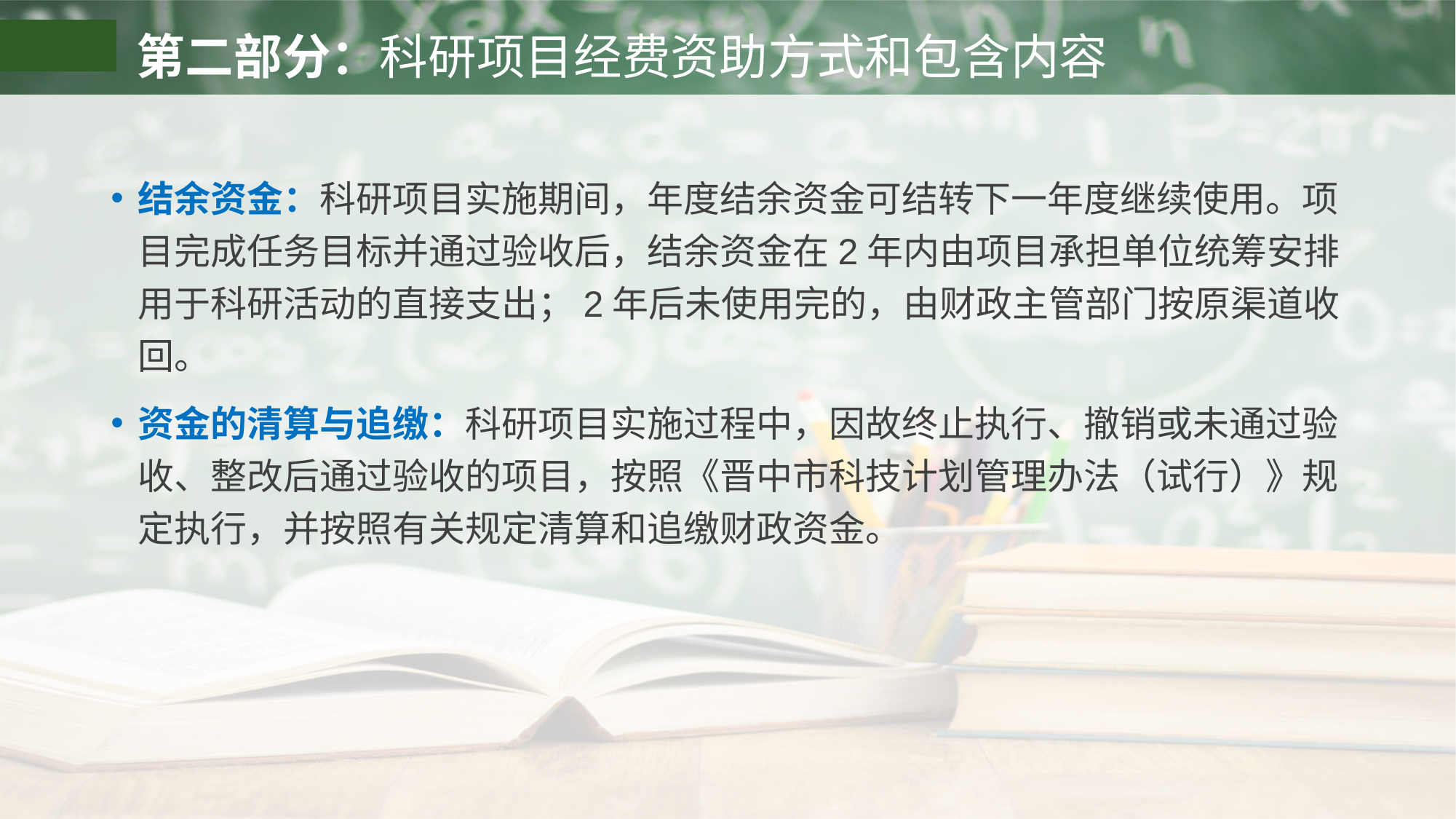

# 第二部分：科研项目经费资助方式和包含内容
结余资金：科研项目实施期间，年度结余资金可结转下一年度继续使用。项目完成任务目标并通过验收后，结余资金在2年内由项目承担单位统筹安排用于科研活动的直接支出；2年后未使用完的，由财政主管部门按原渠道收回。
资金的清算与追缴：科研项目实施过程中，因故终止执行、撤销或未通过验收、整改后通过验收的项目，按照《晋中市科技计划管理办法（试行）》规定执行，并按照有关规定清算和追缴财政资金。